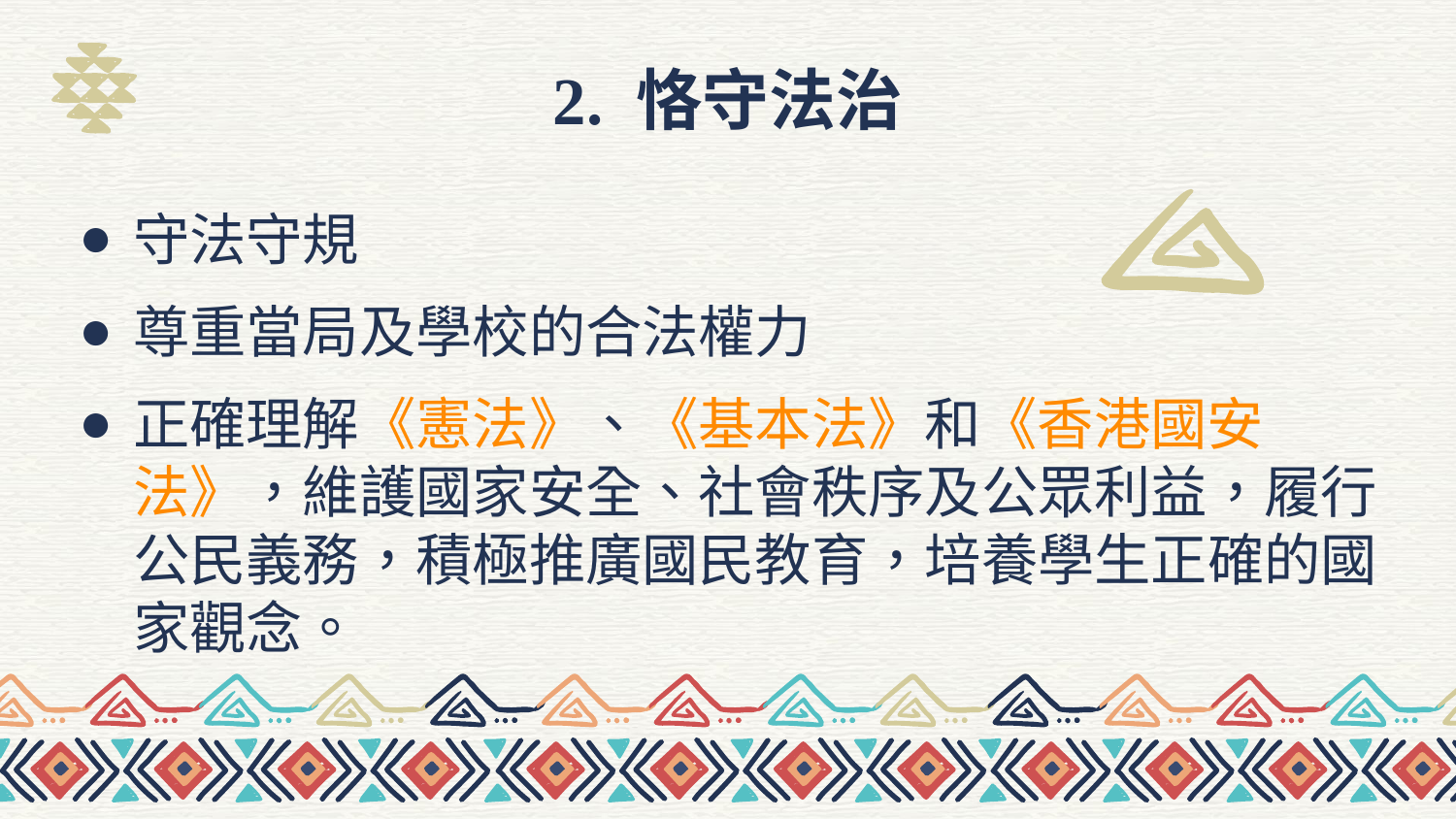

# 2. 恪守法治
守法守規
尊重當局及學校的合法權力
正確理解《憲法》、《基本法》和《香港國安法》，維護國家安全、社會秩序及公眾利益，履行公民義務，積極推廣國民教育，培養學生正確的國家觀念。